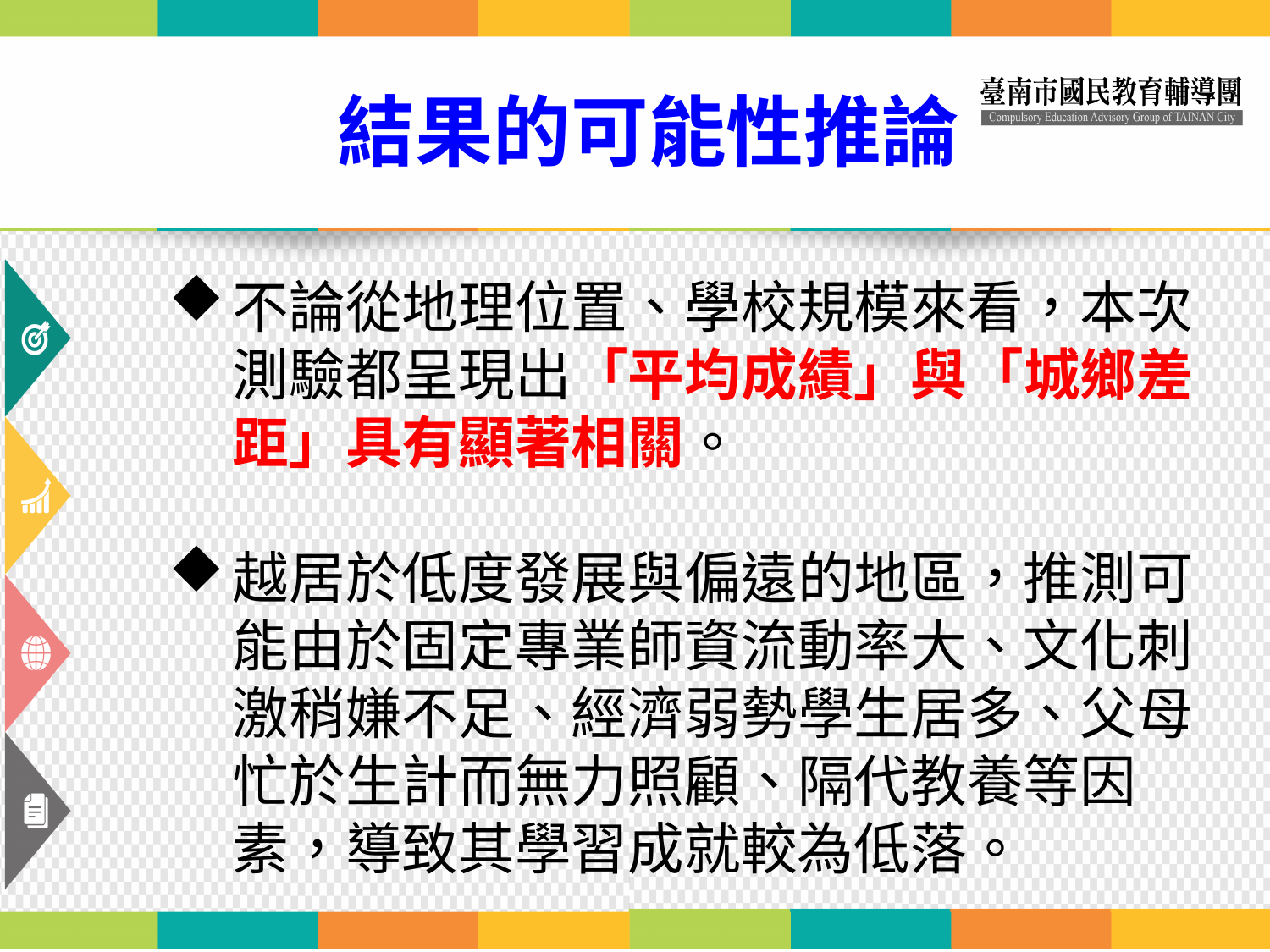

# 結果的可能性推論
不論從地理位置、學校規模來看，本次測驗都呈現出「平均成績」與「城鄉差距」具有顯著相關。

越居於低度發展與偏遠的地區，推測可能由於固定專業師資流動率大、文化刺激稍嫌不足、經濟弱勢學生居多、父母忙於生計而無力照顧、隔代教養等因素，導致其學習成就較為低落。